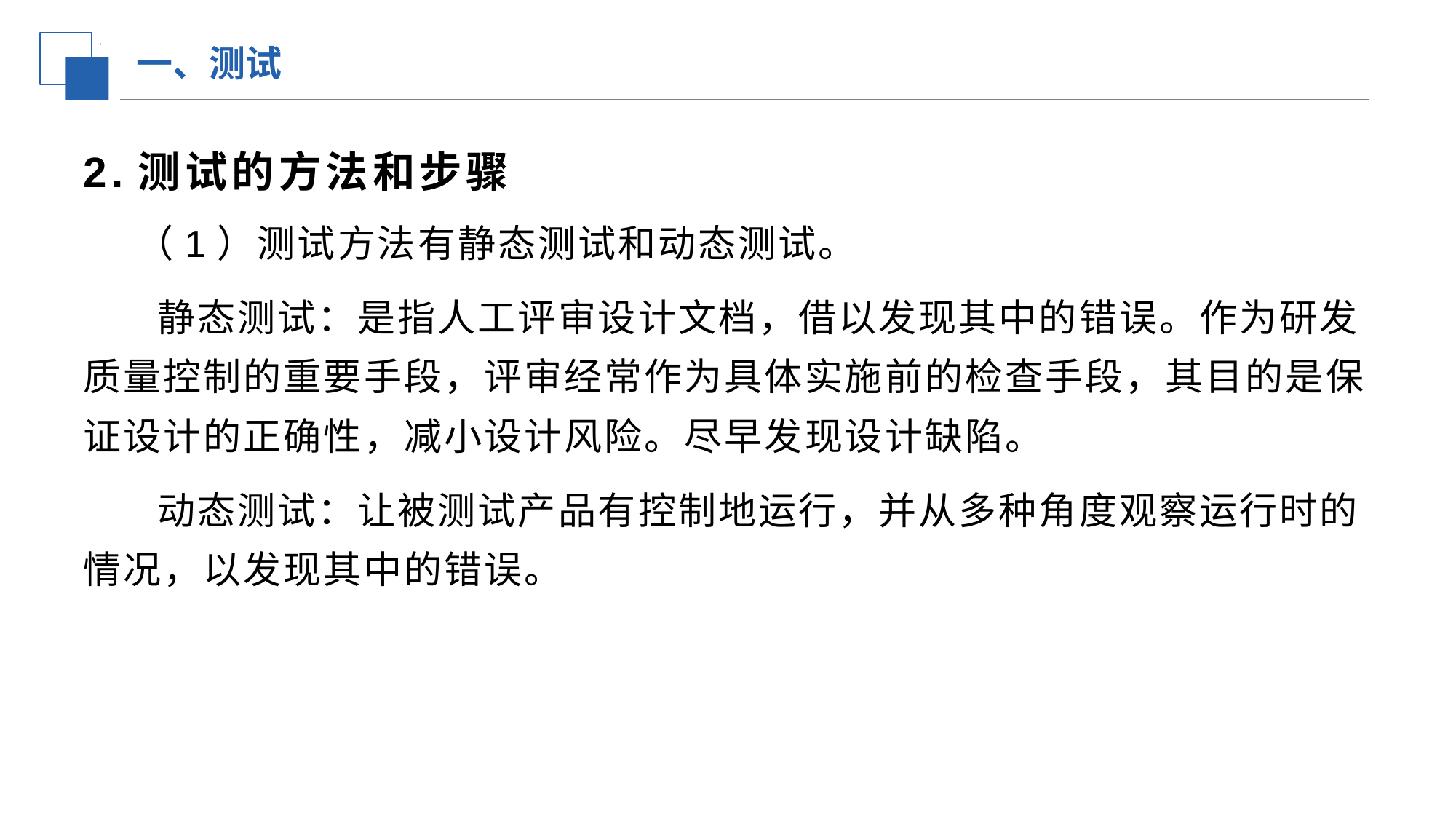

一、测试
2.测试的方法和步骤
    （1）测试方法有静态测试和动态测试。
      静态测试：是指人工评审设计文档，借以发现其中的错误。作为研发质量控制的重要手段，评审经常作为具体实施前的检查手段，其目的是保证设计的正确性，减小设计风险。尽早发现设计缺陷。
      动态测试：让被测试产品有控制地运行，并从多种角度观察运行时的情况，以发现其中的错误。